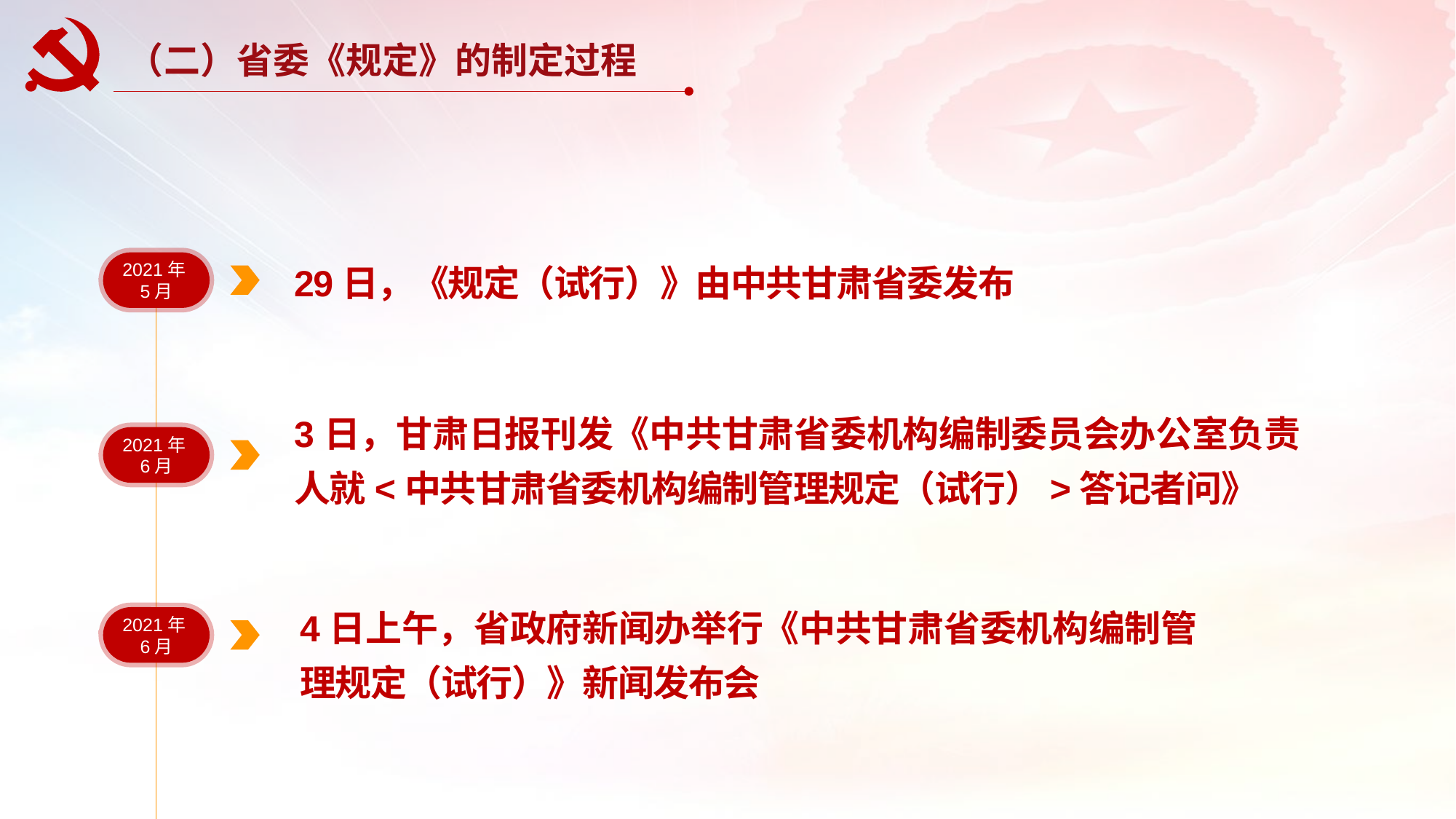

（二）省委《规定》的制定过程
29日，《规定（试行）》由中共甘肃省委发布
2021年5月

3日，甘肃日报刊发《中共甘肃省委机构编制委员会办公室负责人就<中共甘肃省委机构编制管理规定（试行）>答记者问》
2021年6月

4日上午，省政府新闻办举行《中共甘肃省委机构编制管理规定（试行）》新闻发布会
2021年6月